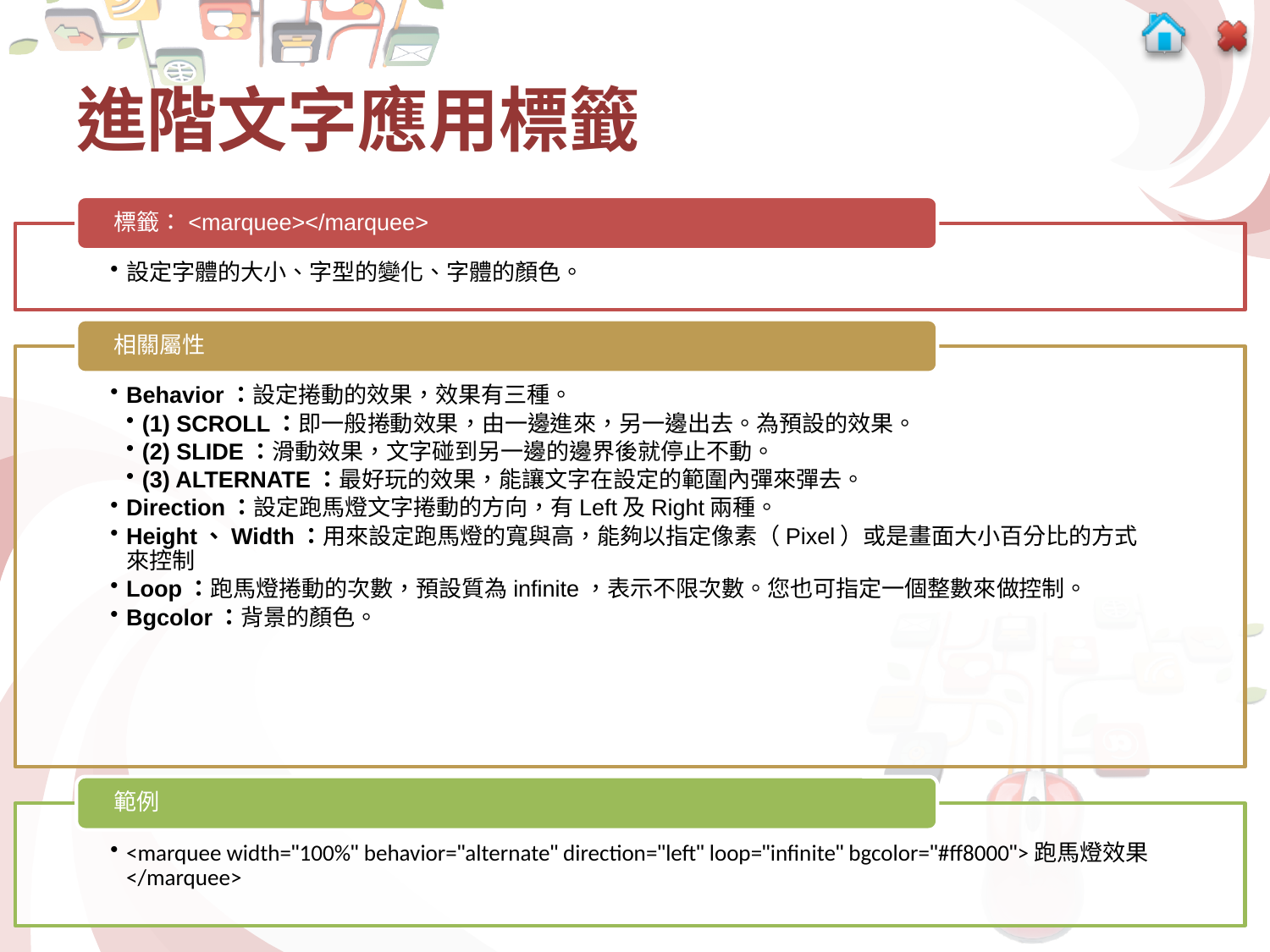

# 進階文字應用標籤
設定字體的大小、字型的變化、字體的顏色。
標籤：<marquee></marquee>
Behavior：設定捲動的效果，效果有三種。
(1) SCROLL：即一般捲動效果，由一邊進來，另一邊出去。為預設的效果。
(2) SLIDE：滑動效果，文字碰到另一邊的邊界後就停止不動。
(3) ALTERNATE：最好玩的效果，能讓文字在設定的範圍內彈來彈去。
Direction：設定跑馬燈文字捲動的方向，有Left及Right兩種。
Height、Width：用來設定跑馬燈的寬與高，能夠以指定像素（Pixel）或是畫面大小百分比的方式來控制
Loop：跑馬燈捲動的次數，預設質為infinite，表示不限次數。您也可指定一個整數來做控制。
Bgcolor：背景的顏色。
相關屬性
<marquee width="100%" behavior="alternate" direction="left" loop="infinite" bgcolor="#ff8000">跑馬燈效果</marquee>
範例